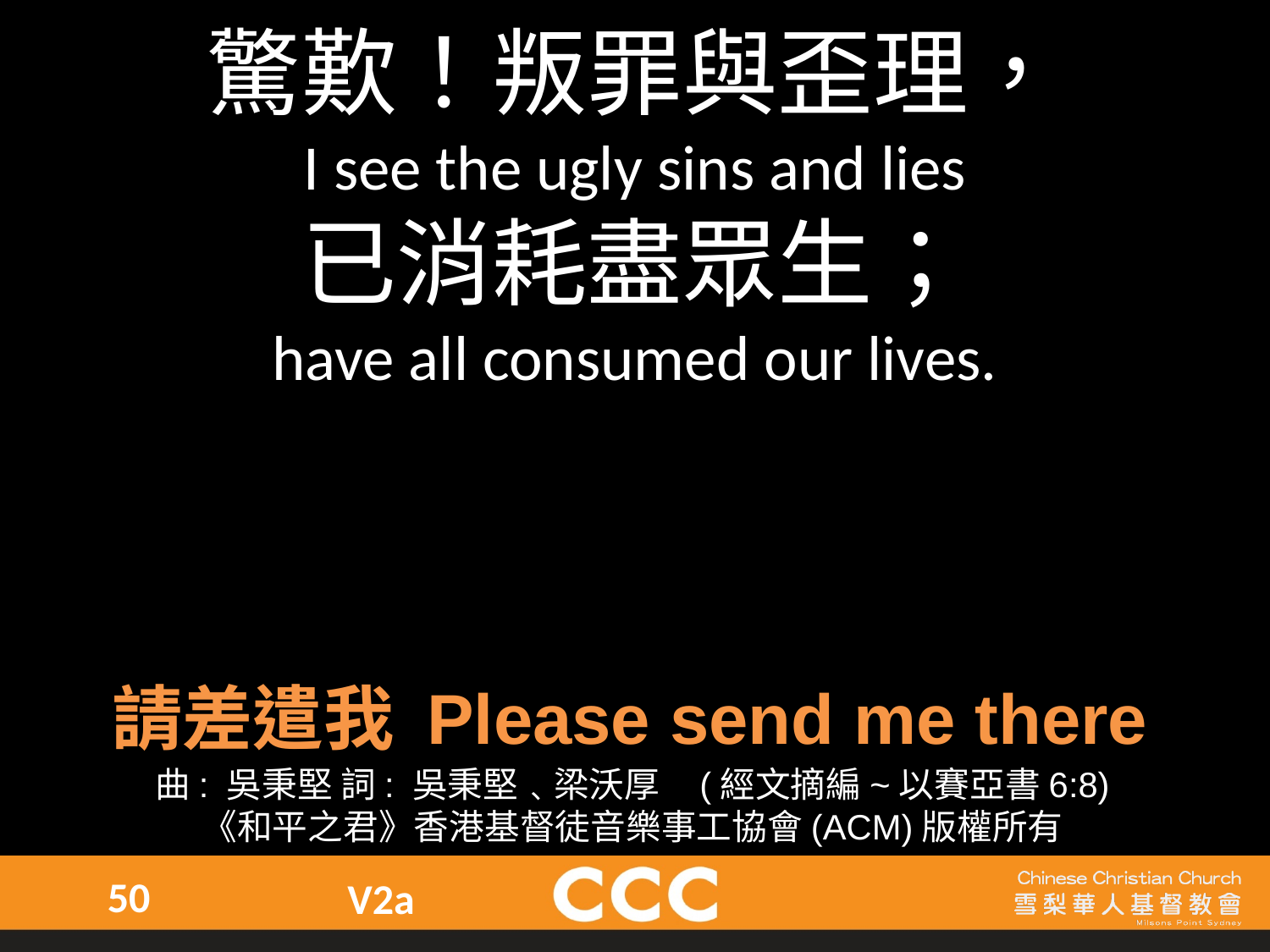

驚歎！叛罪與歪理，
I see the ugly sins and lies
已消耗盡眾生；
have all consumed our lives.
請差遣我 Please send me there
曲: 吳秉堅 詞: 吳秉堅﹑梁沃厚    (經文摘編~以賽亞書6:8)
《和平之君》香港基督徒音樂事工協會(ACM)版權所有
50
V2a